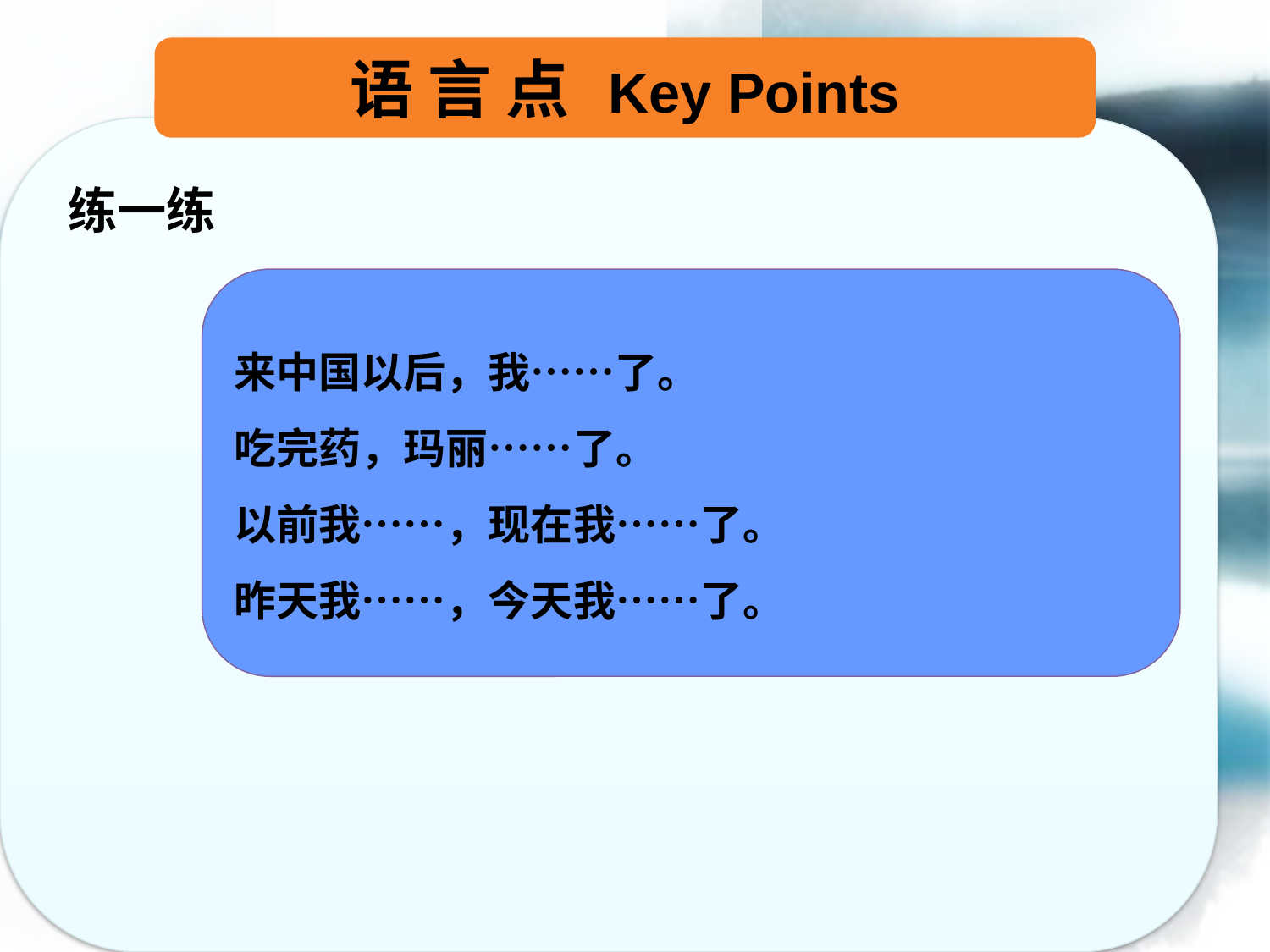

语 言 点  Key Points

练一练
来中国以后，我……了。
吃完药，玛丽……了。
以前我……，现在我……了。
昨天我……，今天我……了。